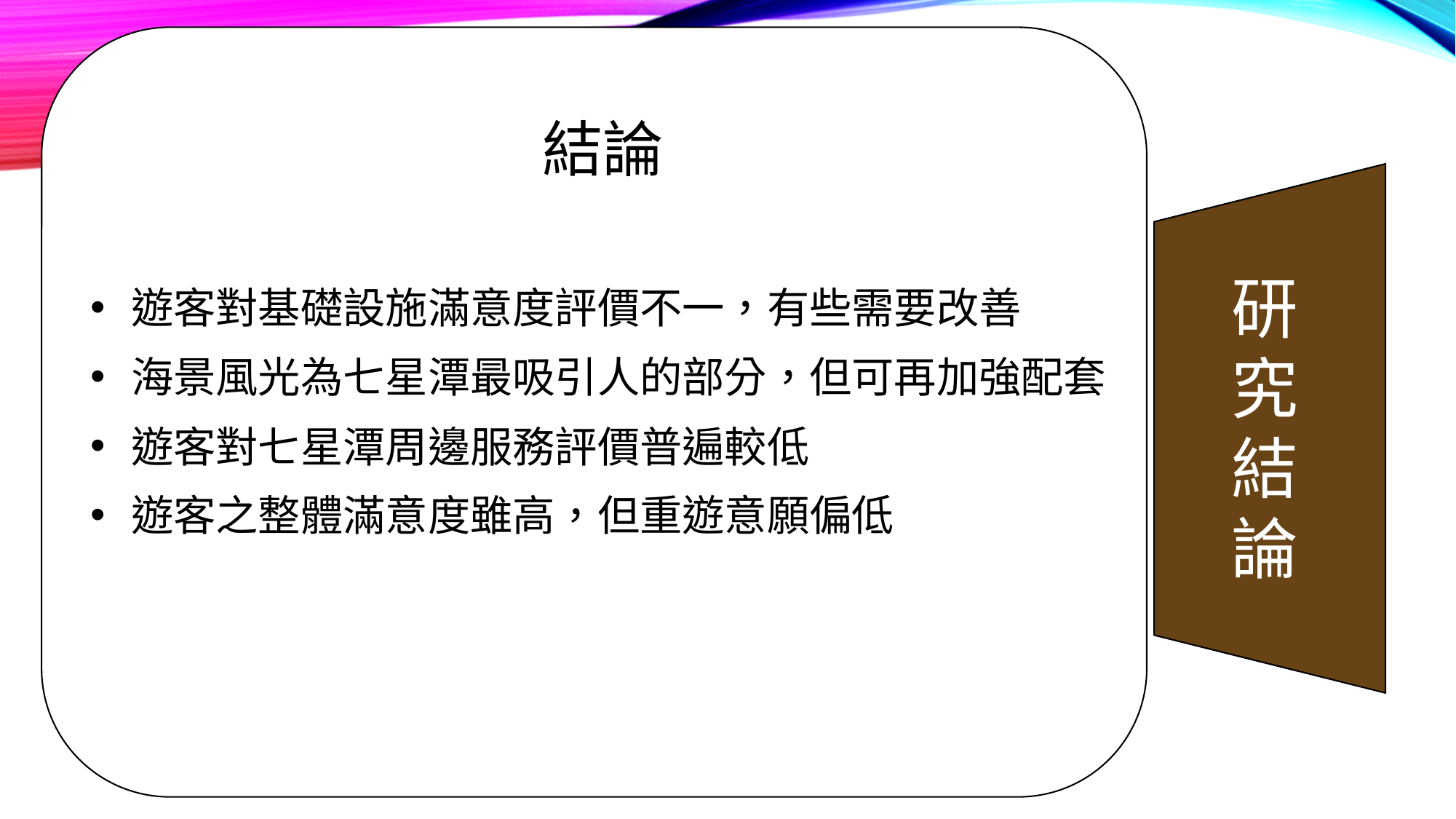

# 結論
研究結論

遊客對基礎設施滿意度評價不一，有些需要改善
海景風光為七星潭最吸引人的部分，但可再加強配套
遊客對七星潭周邊服務評價普遍較低
遊客之整體滿意度雖高，但重遊意願偏低